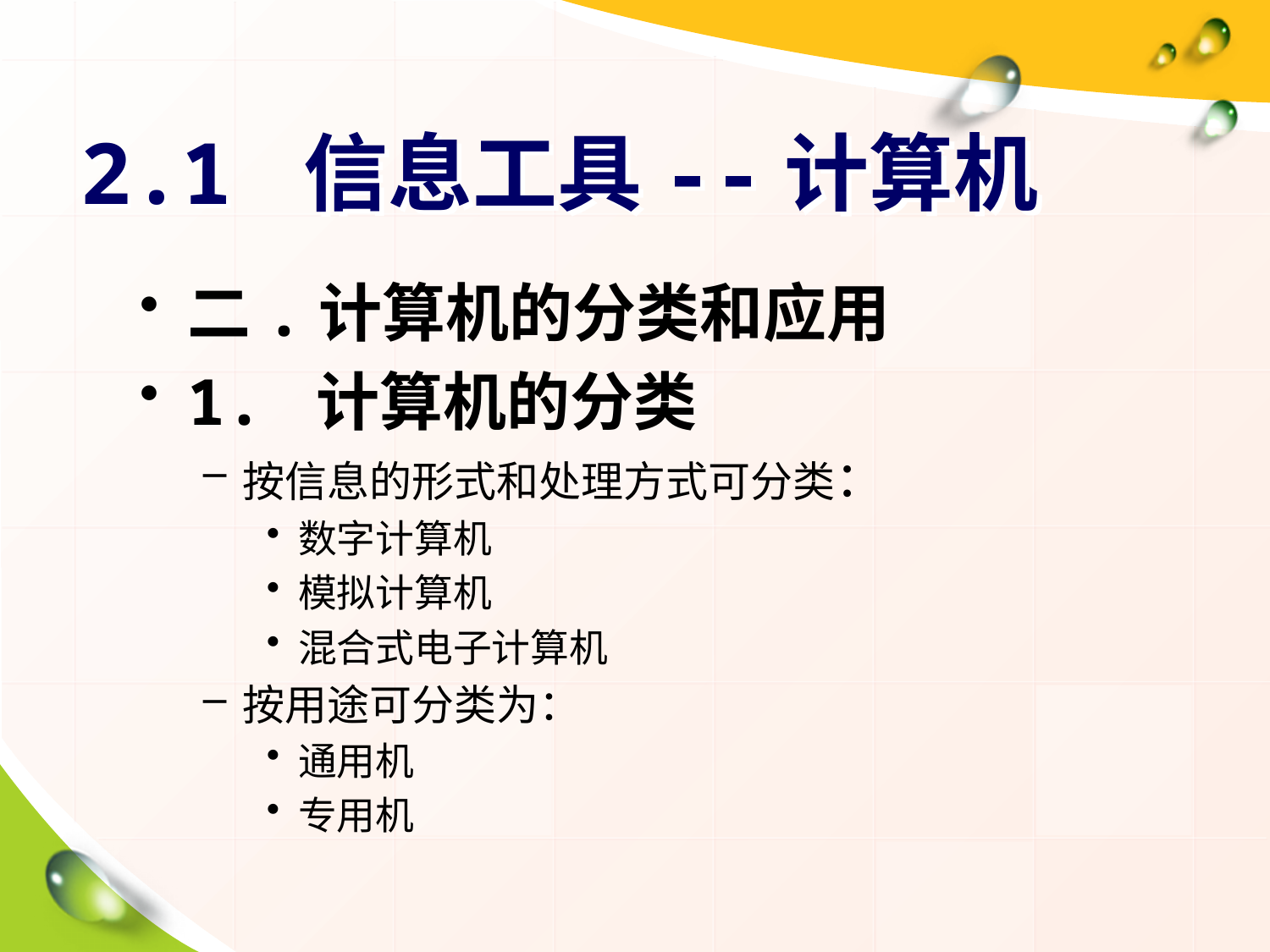

# 2.1 信息工具--计算机
二.计算机的分类和应用
1. 计算机的分类
按信息的形式和处理方式可分类：
数字计算机
模拟计算机
混合式电子计算机
按用途可分类为：
通用机
专用机